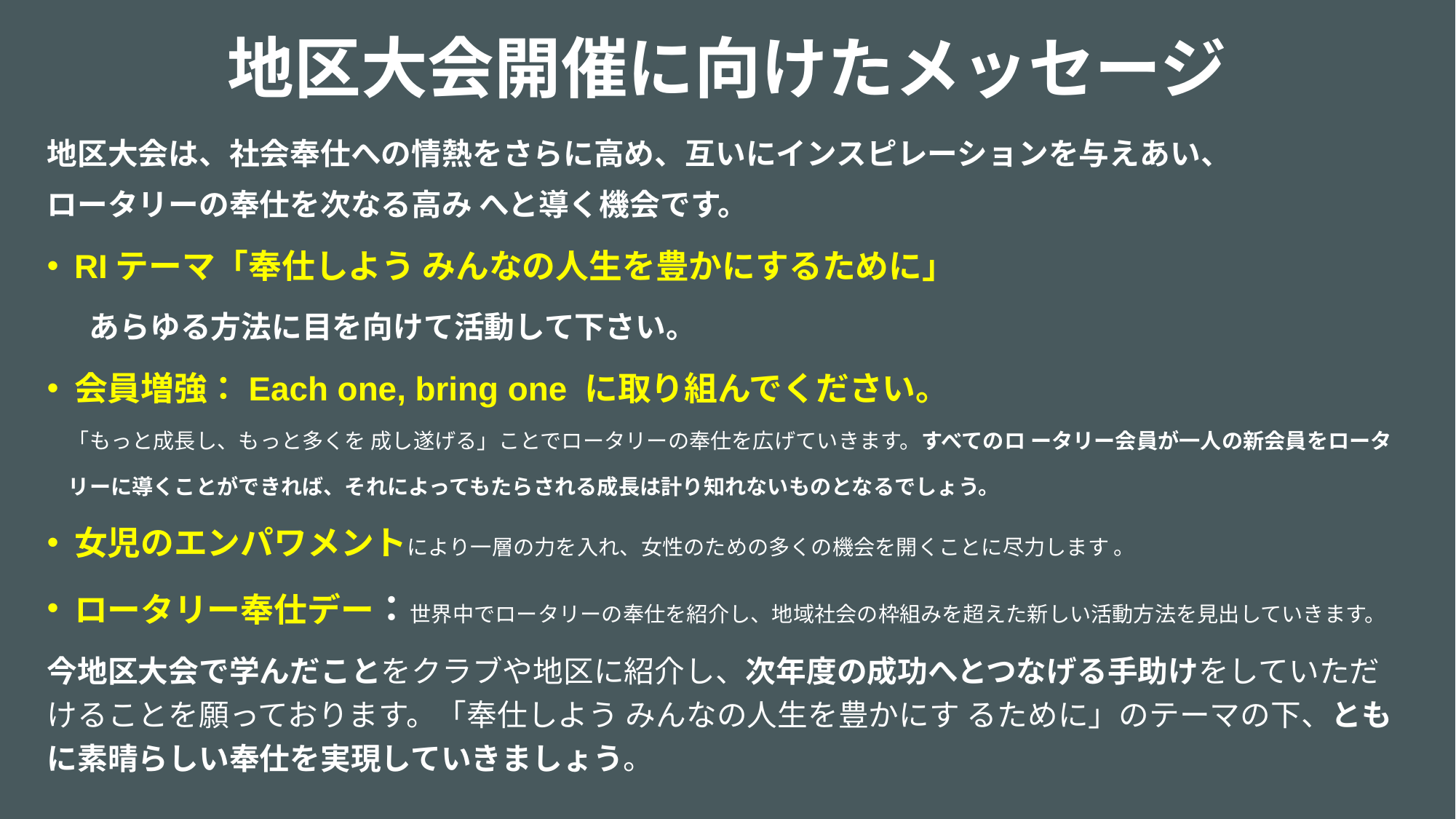

地区大会開催に向けたメッセージ
地区大会は、社会奉仕への情熱をさらに高め、互いにインスピレーションを与えあい、
ロータリーの奉仕を次なる高み へと導く機会です。
RIテーマ「奉仕しよう みんなの人生を豊かにするために」
　　あらゆる方法に目を向けて活動して下さい。
会員増強：Each one, bring one に取り組んでください。
　「もっと成長し、もっと多くを 成し遂げる」ことでロータリーの奉仕を広げていきます。すべてのロ ータリー会員が一人の新会員をロータ
　リーに導くことができれば、それによってもたらされる成長は計り知れないものとなるでしょう。
女児のエンパワメントにより一層の力を入れ、女性のための多くの機会を開くことに尽力します 。
ロータリー奉仕デー：世界中でロータリーの奉仕を紹介し、地域社会の枠組みを超えた新しい活動方法を見出していきます。
今地区大会で学んだことをクラブや地区に紹介し、次年度の成功へとつなげる手助けをしていただけることを願っております。「奉仕しよう みんなの人生を豊かにす るために」のテーマの下、ともに素晴らしい奉仕を実現していきましょう。